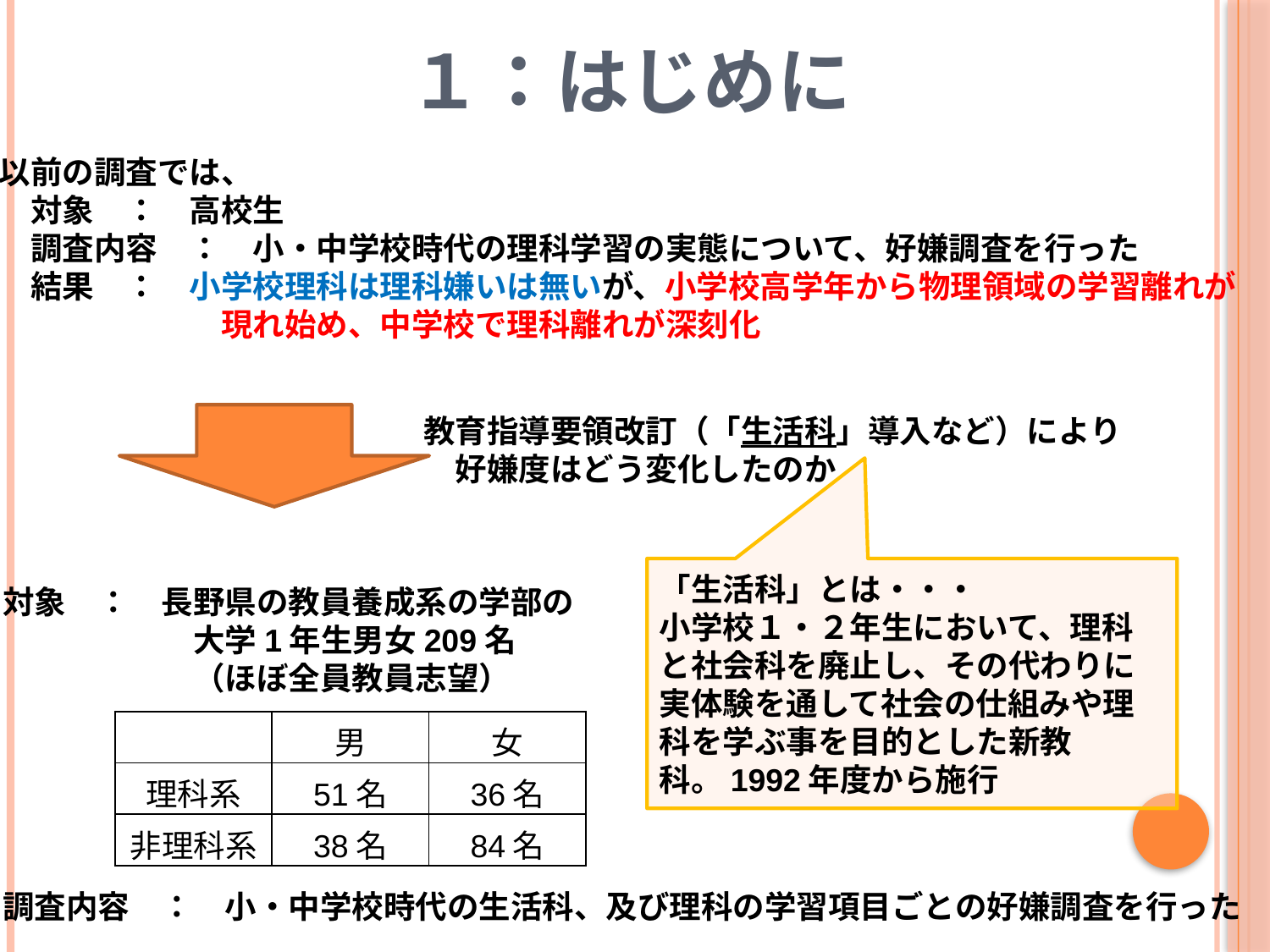

１：はじめに
以前の調査では、
　対象　：　高校生
　調査内容　：　小・中学校時代の理科学習の実態について、好嫌調査を行った
　結果　：　小学校理科は理科嫌いは無いが、小学校高学年から物理領域の学習離れが
　　　　　　　現れ始め、中学校で理科離れが深刻化

教育指導要領改訂（「生活科」導入など）により
　好嫌度はどう変化したのか
「生活科」とは・・・
小学校１・２年生において、理科と社会科を廃止し、その代わりに実体験を通して社会の仕組みや理科を学ぶ事を目的とした新教科。1992年度から施行
対象　：　長野県の教員養成系の学部の
　　　　　　大学1年生男女209名
　　　　　　（ほぼ全員教員志望）

調査内容　：　小・中学校時代の生活科、及び理科の学習項目ごとの好嫌調査を行った
|  | 男 | 女 |
| --- | --- | --- |
| 理科系 | 51名 | 36名 |
| 非理科系 | 38名 | 84名 |